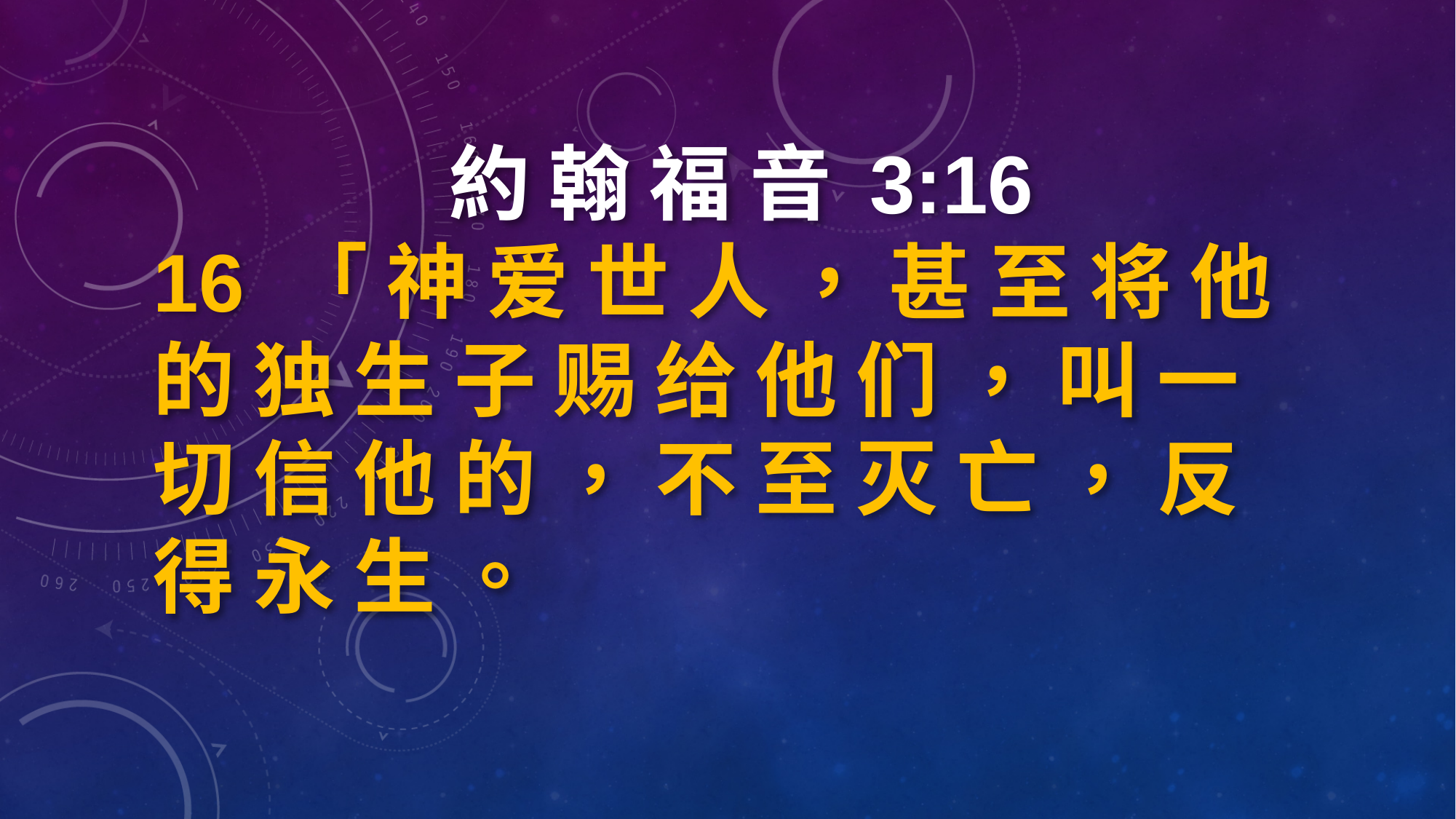

約 翰 福 音 3:16
16 「 神 爱 世 人 ， 甚 至 将 他 的 独 生 子 赐 给 他 们 ， 叫 一 切 信 他 的 ， 不 至 灭 亡 ， 反 得 永 生 。